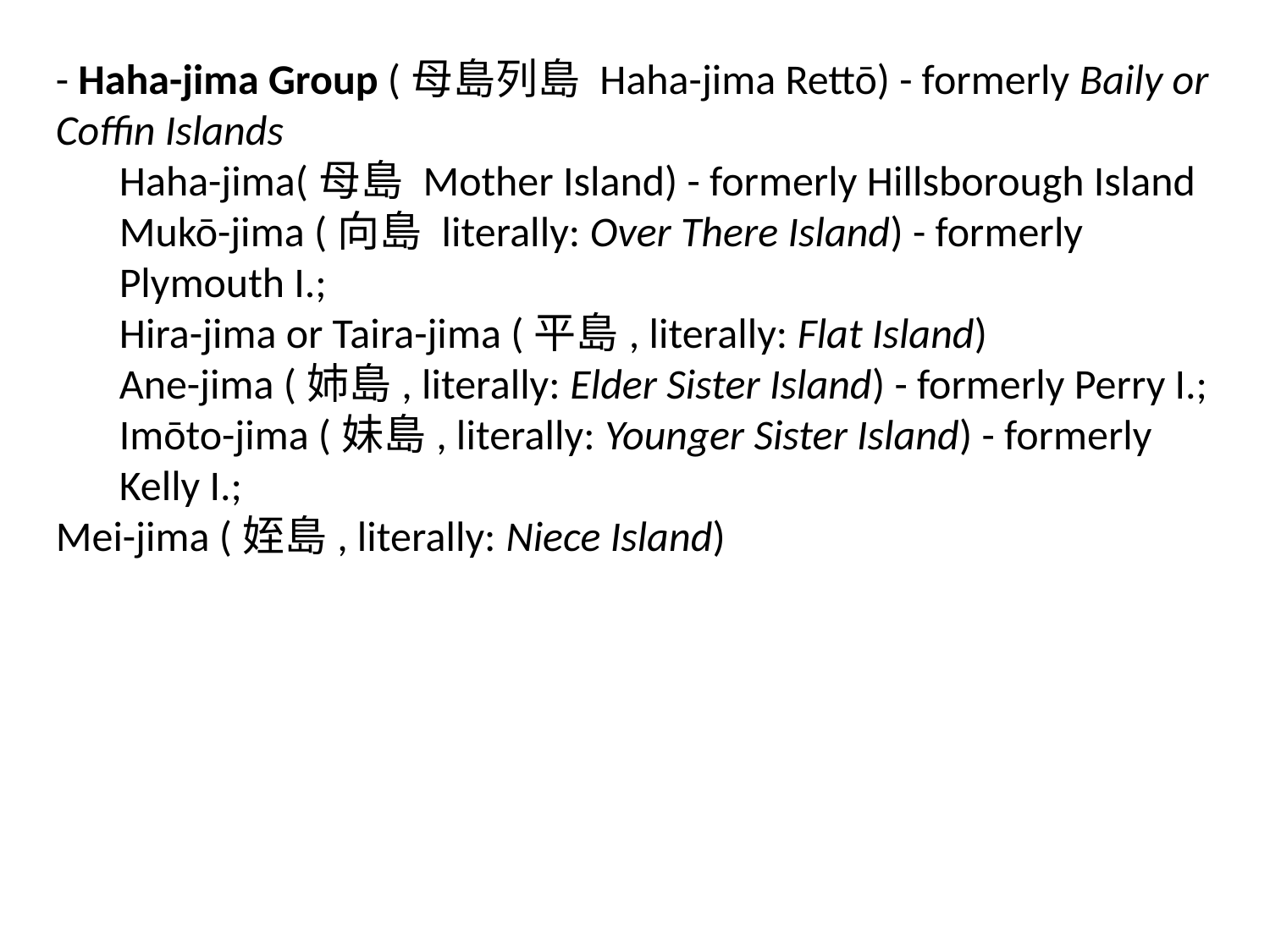

- Haha-jima Group (母島列島 Haha-jima Rettō) - formerly Baily or Coffin Islands
Haha-jima(母島 Mother Island) - formerly Hillsborough Island
Mukō-jima (向島 literally: Over There Island) - formerly Plymouth I.;
Hira-jima or Taira-jima (平島, literally: Flat Island)
Ane-jima (姉島, literally: Elder Sister Island) - formerly Perry I.;
Imōto-jima (妹島, literally: Younger Sister Island) - formerly Kelly I.;
Mei-jima (姪島, literally: Niece Island)